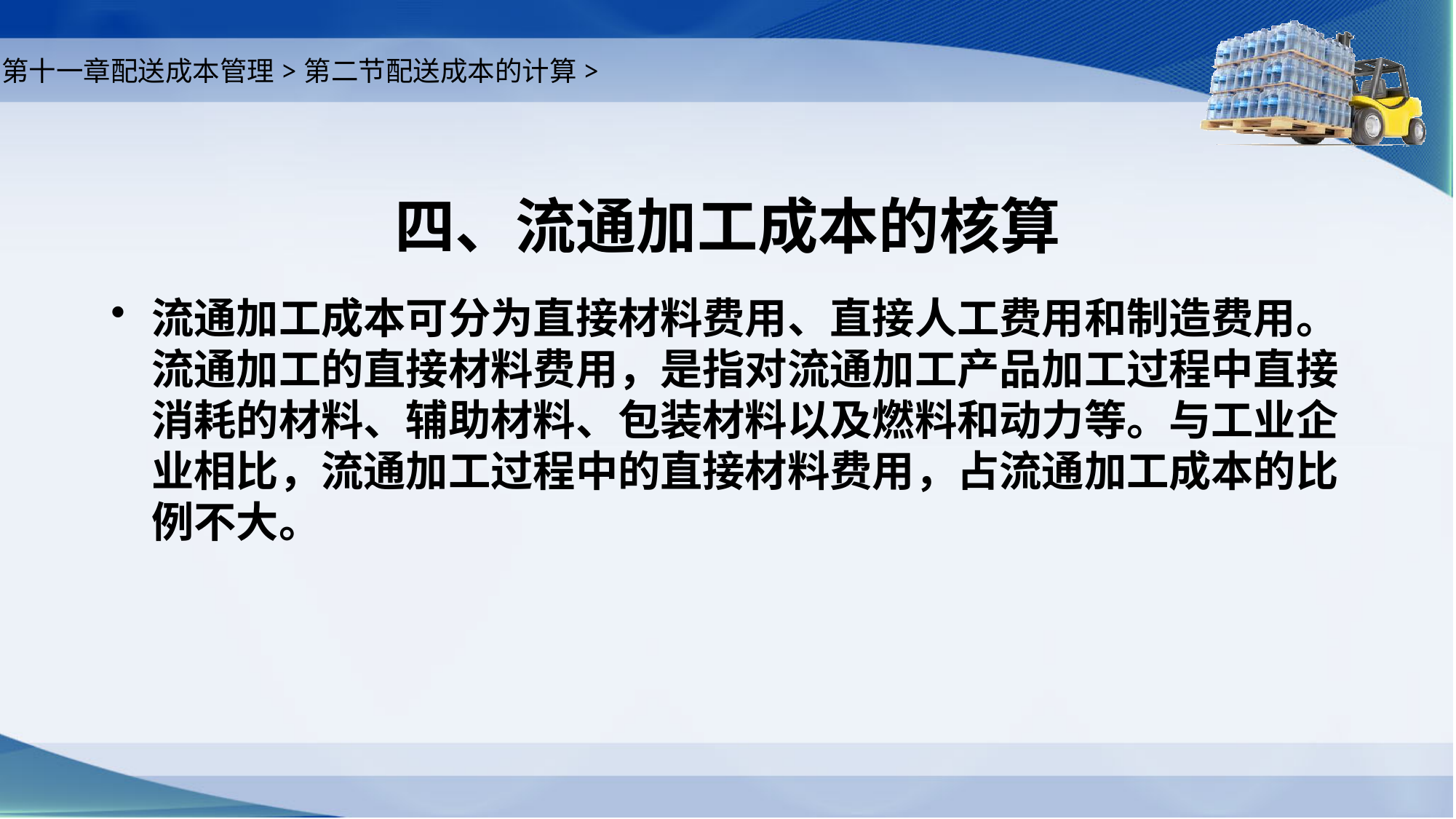

第十一章配送成本管理>第二节配送成本的计算>
# 四、流通加工成本的核算
流通加工成本可分为直接材料费用、直接人工费用和制造费用。
流通加工的直接材料费用，是指对流通加工产品加工过程中直接消耗的材料、辅助材料、包装材料以及燃料和动力等。与工业企业相比，流通加工过程中的直接材料费用，占流通加工成本的比例不大。